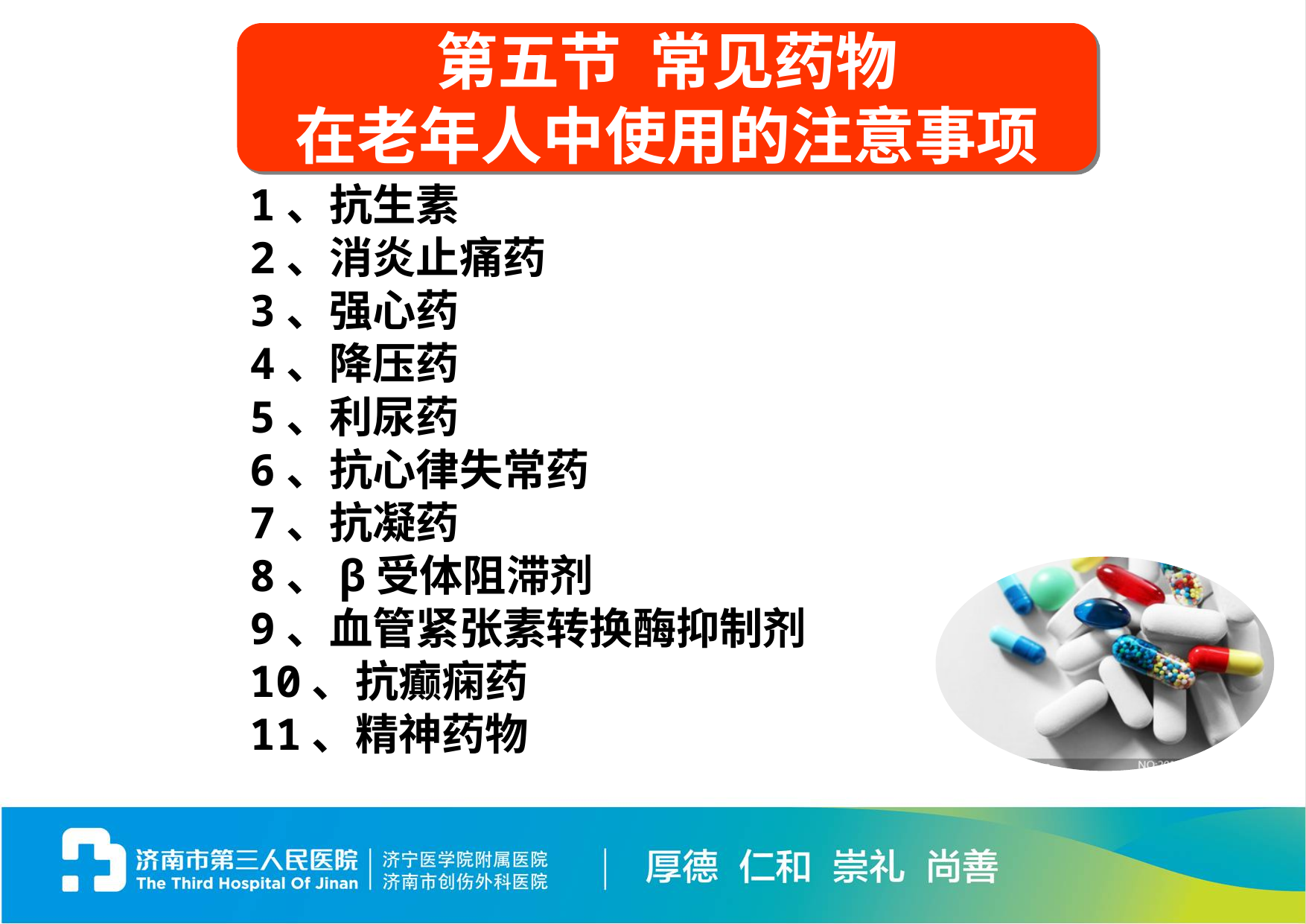

第五节  常见药物
在老年人中使用的注意事项
1、抗生素
2、消炎止痛药
3、强心药
4、降压药
5、利尿药
6、抗心律失常药
7、抗凝药
8、β受体阻滞剂
9、血管紧张素转换酶抑制剂
10、抗癫痫药
11、精神药物